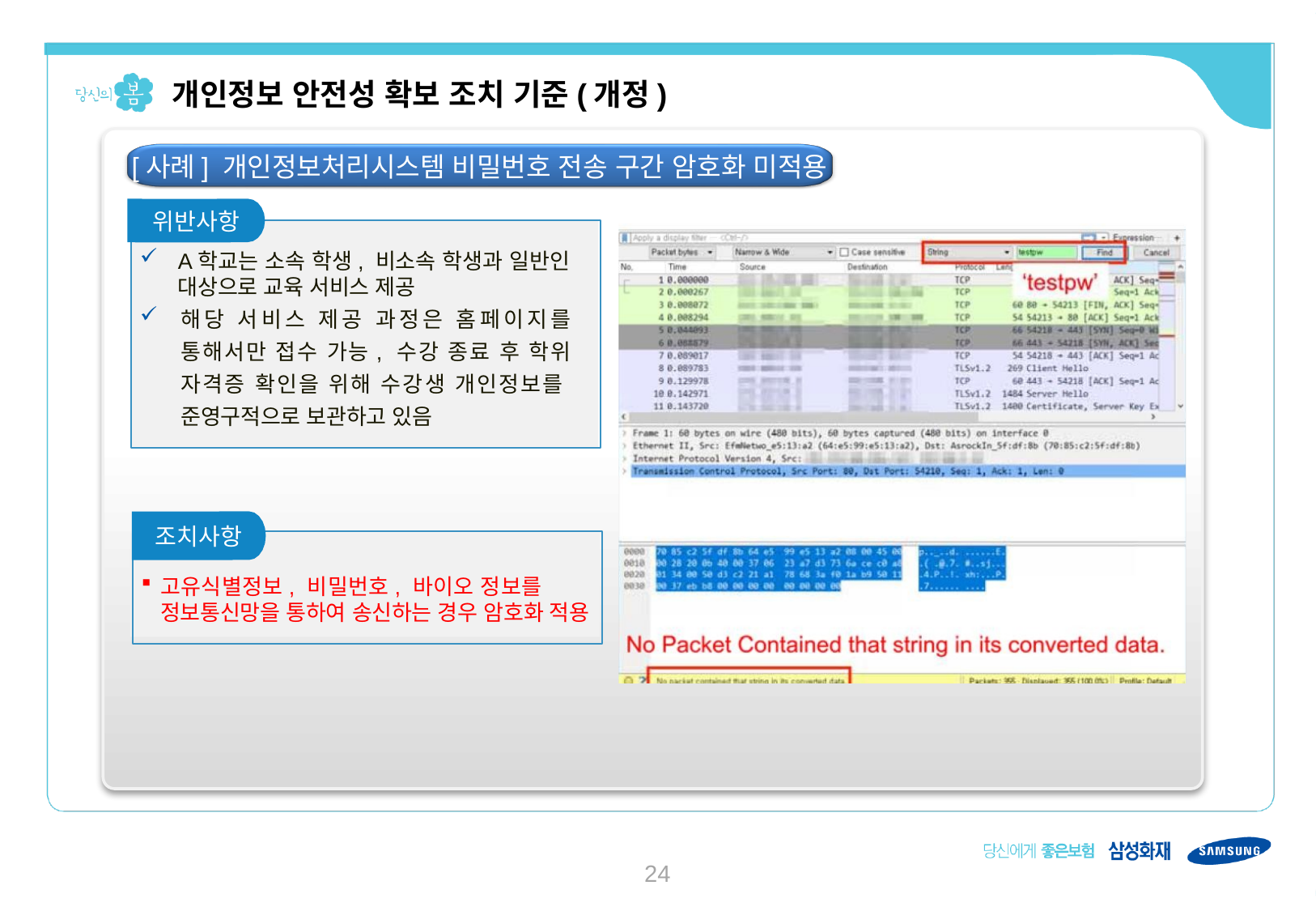

개인정보 안전성 확보 조치 기준(개정)

[사례] 개인정보처리시스템 비밀번호 전송 구간 암호화 미적용
상세 위반사항
위반사항

A학교는 소속 학생, 비소속 학생과 일반인 대상으로 교육 서비스 제공
해당 서비스 제공 과정은 홈페이지를 통해서만 접수 가능, 수강 종료 후 학위 자격증 확인을 위해 수강생 개인정보를  준영구적으로 보관하고 있음
조치사항

고유식별정보, 비밀번호, 바이오 정보를          정보통신망을 통하여 송신하는 경우 암호화 적용

24